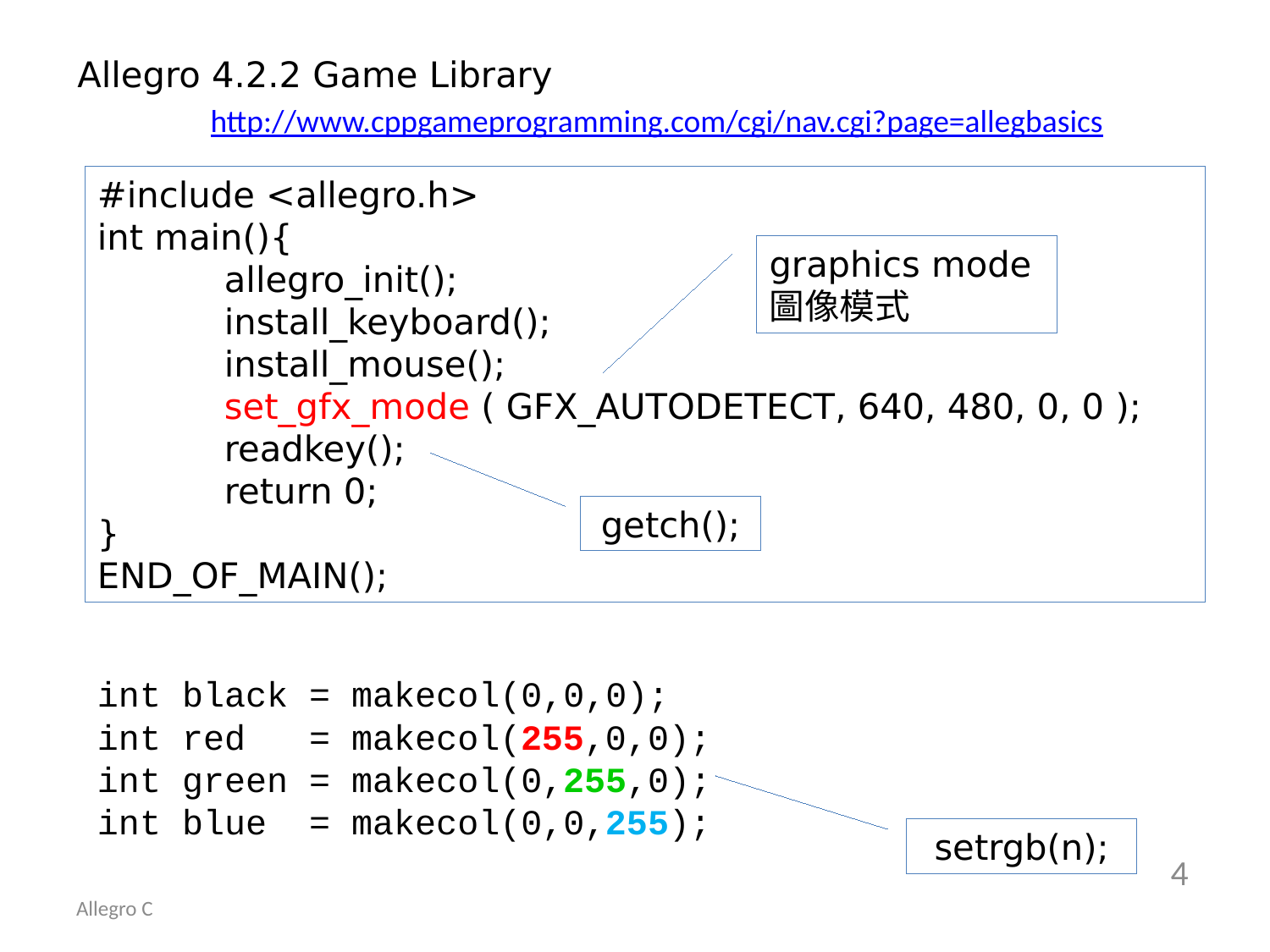

Allegro 4.2.2 Game Library
http://www.cppgameprogramming.com/cgi/nav.cgi?page=allegbasics
#include <allegro.h>
int main(){
	allegro_init();
	install_keyboard();
	install_mouse();
	set_gfx_mode ( GFX_AUTODETECT, 640, 480, 0, 0 );
	readkey();
	return 0;
}
END_OF_MAIN();
graphics mode
圖像模式
getch();
int black = makecol(0,0,0);
int red   = makecol(255,0,0);
int green = makecol(0,255,0);
int blue  = makecol(0,0,255);
setrgb(n);
4
Allegro C